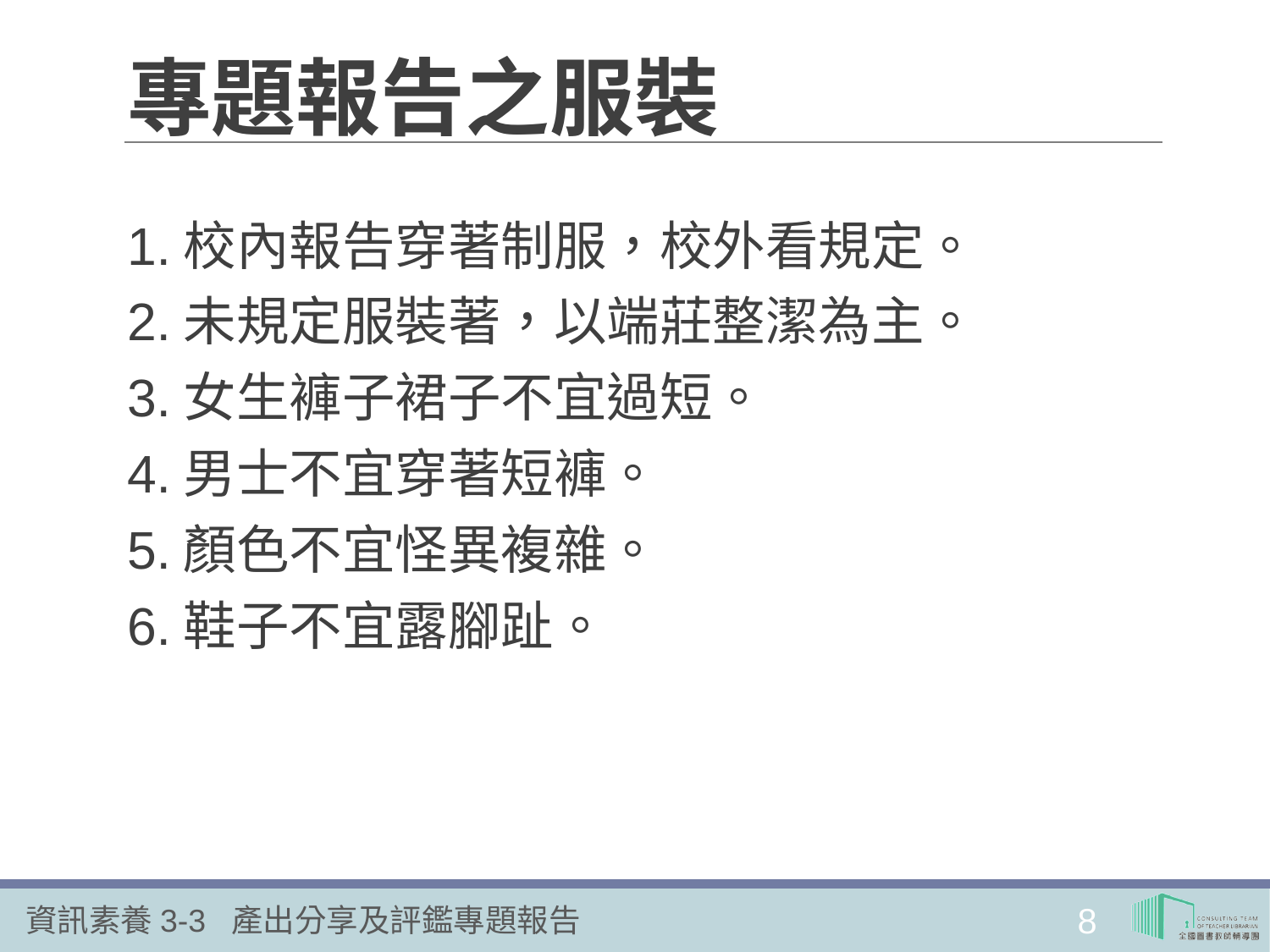

# 專題報告之服裝
1.校內報告穿著制服，校外看規定。
2.未規定服裝著，以端莊整潔為主。
3.女生褲子裙子不宜過短。
4.男士不宜穿著短褲。
5.顏色不宜怪異複雜。
6.鞋子不宜露腳趾。